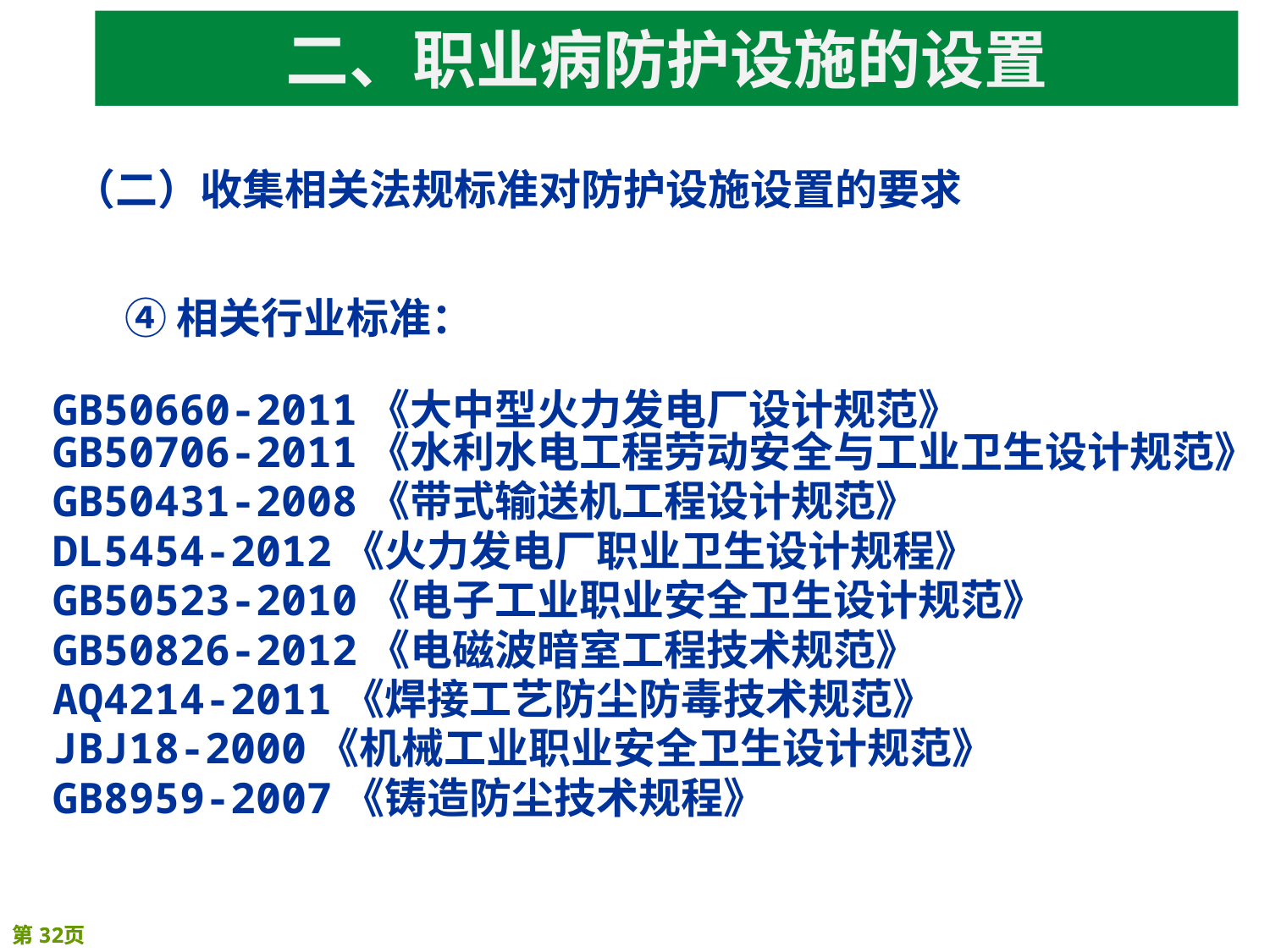

二、职业病防护设施的设置
（二）收集相关法规标准对防护设施设置的要求
④相关行业标准：
GB50660-2011《大中型火力发电厂设计规范》
GB50706-2011《水利水电工程劳动安全与工业卫生设计规范》
GB50431-2008《带式输送机工程设计规范》
DL5454-2012《火力发电厂职业卫生设计规程》
GB50523-2010《电子工业职业安全卫生设计规范》
GB50826-2012《电磁波暗室工程技术规范》
AQ4214-2011《焊接工艺防尘防毒技术规范》
JBJ18-2000《机械工业职业安全卫生设计规范》
GB8959-2007《铸造防尘技术规程》